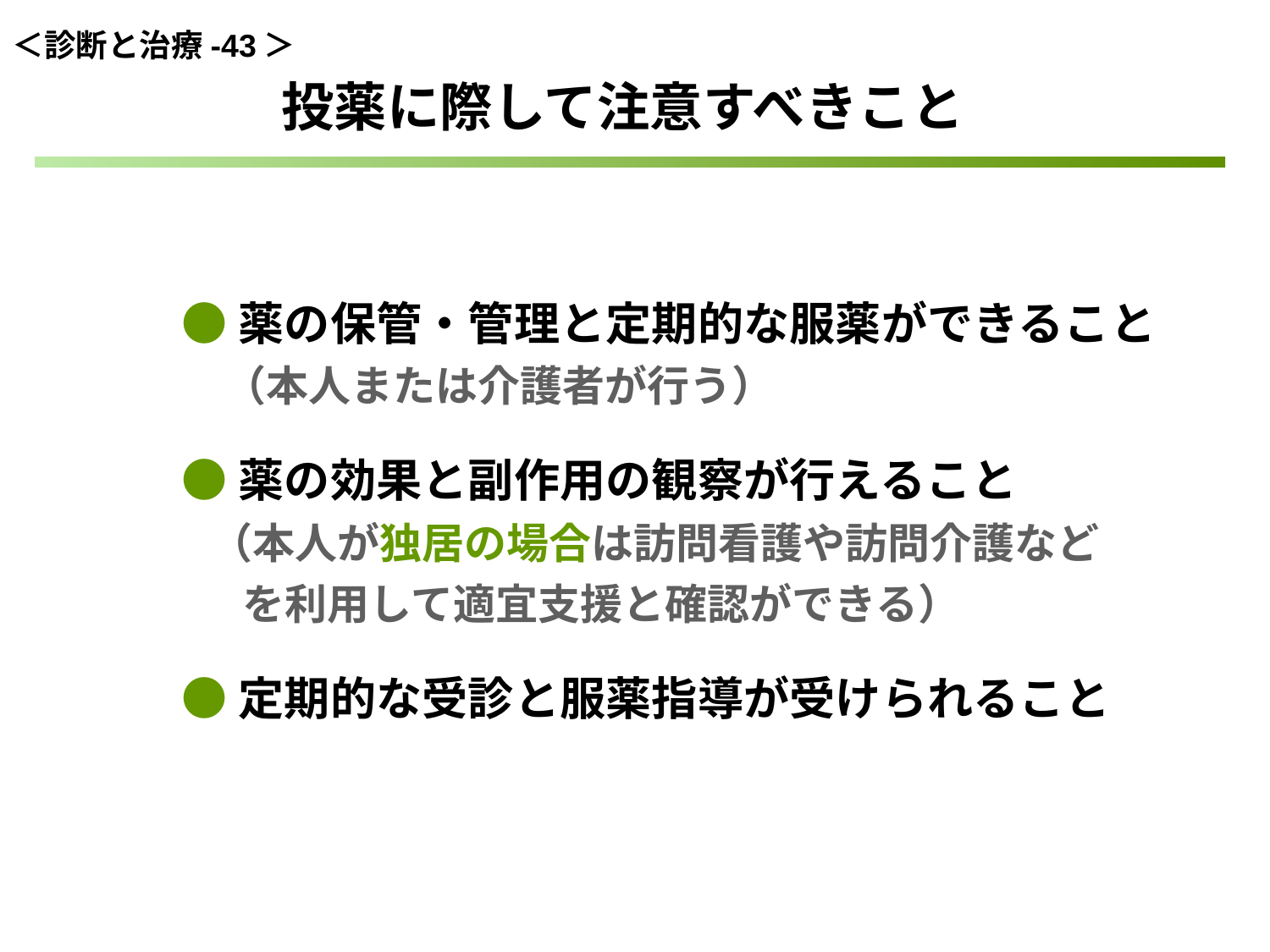

＜診断と治療-43＞
投薬に際して注意すべきこと

●薬の保管・管理と定期的な服薬ができること
　（本人または介護者が行う）

●薬の効果と副作用の観察が行えること
  （本人が独居の場合は訪問看護や訪問介護など
　  を利用して適宜支援と確認ができる）

●定期的な受診と服薬指導が受けられること